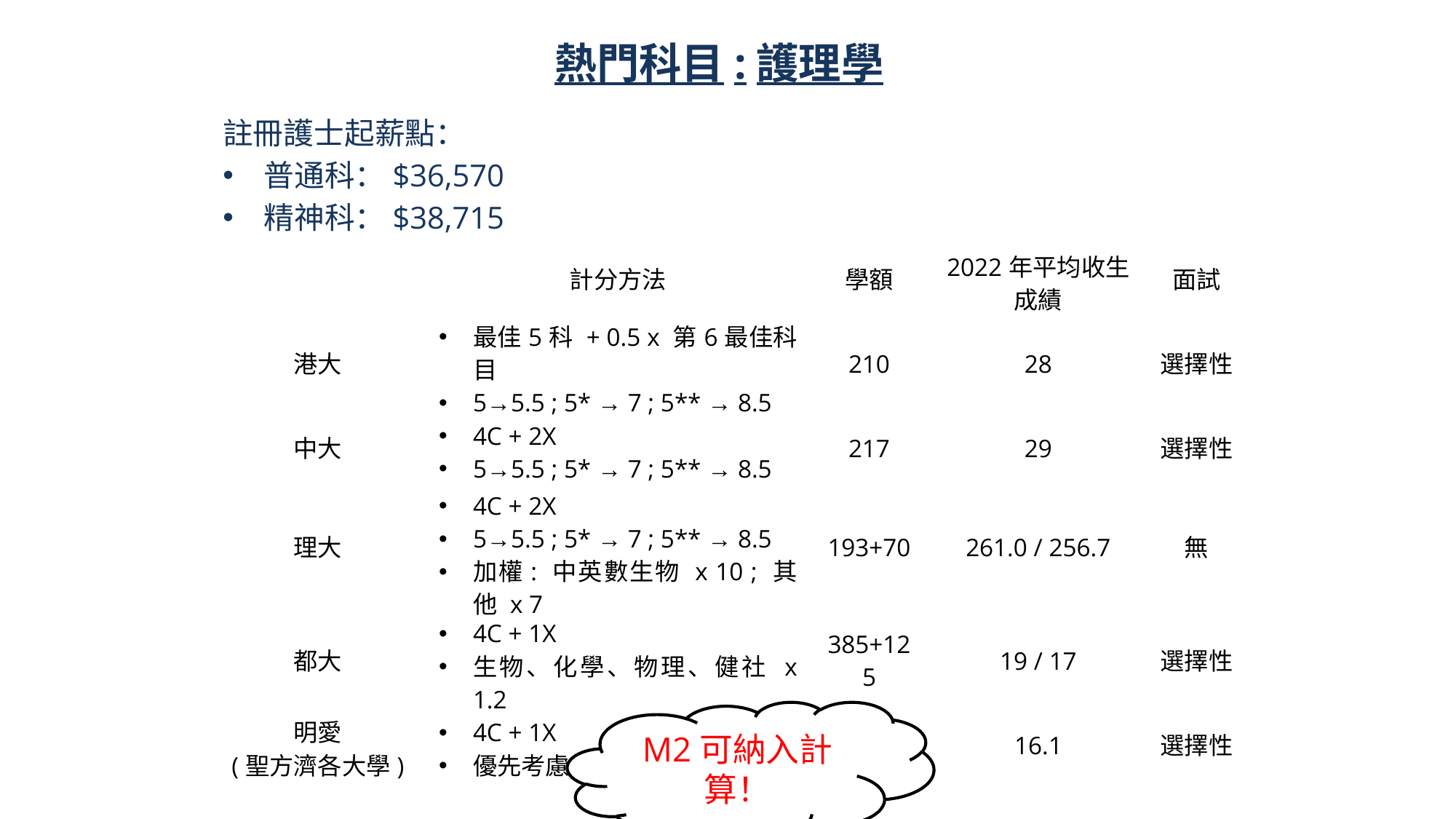

熱門科目:護理學
註冊護士起薪點：
普通科：$36,570
精神科：$38,715
|  | 計分方法 | 學額 | 2022年平均收生成績 | 面試 |
| --- | --- | --- | --- | --- |
| 港大 | 最佳5科 + 0.5 x 第6最佳科目 5→5.5 ; 5\* → 7 ; 5\*\* → 8.5 | 210 | 28 | 選擇性 |
| 中大 | 4C + 2X 5→5.5 ; 5\* → 7 ; 5\*\* → 8.5 | 217 | 29 | 選擇性 |
| 理大 | 4C + 2X 5→5.5 ; 5\* → 7 ; 5\*\* → 8.5 加權: 中英數生物 x 10 ; 其他 x 7 | 193+70 | 261.0 / 256.7 | 無 |
| 都大 | 4C + 1X 生物、化學、物理、健社 x 1.2 | 385+125 | 19 / 17 | 選擇性 |
| 明愛 (聖方濟各大學) | 4C + 1X 優先考慮: 生物 | 520 | 16.1 | 選擇性 |
M2可納入計算！